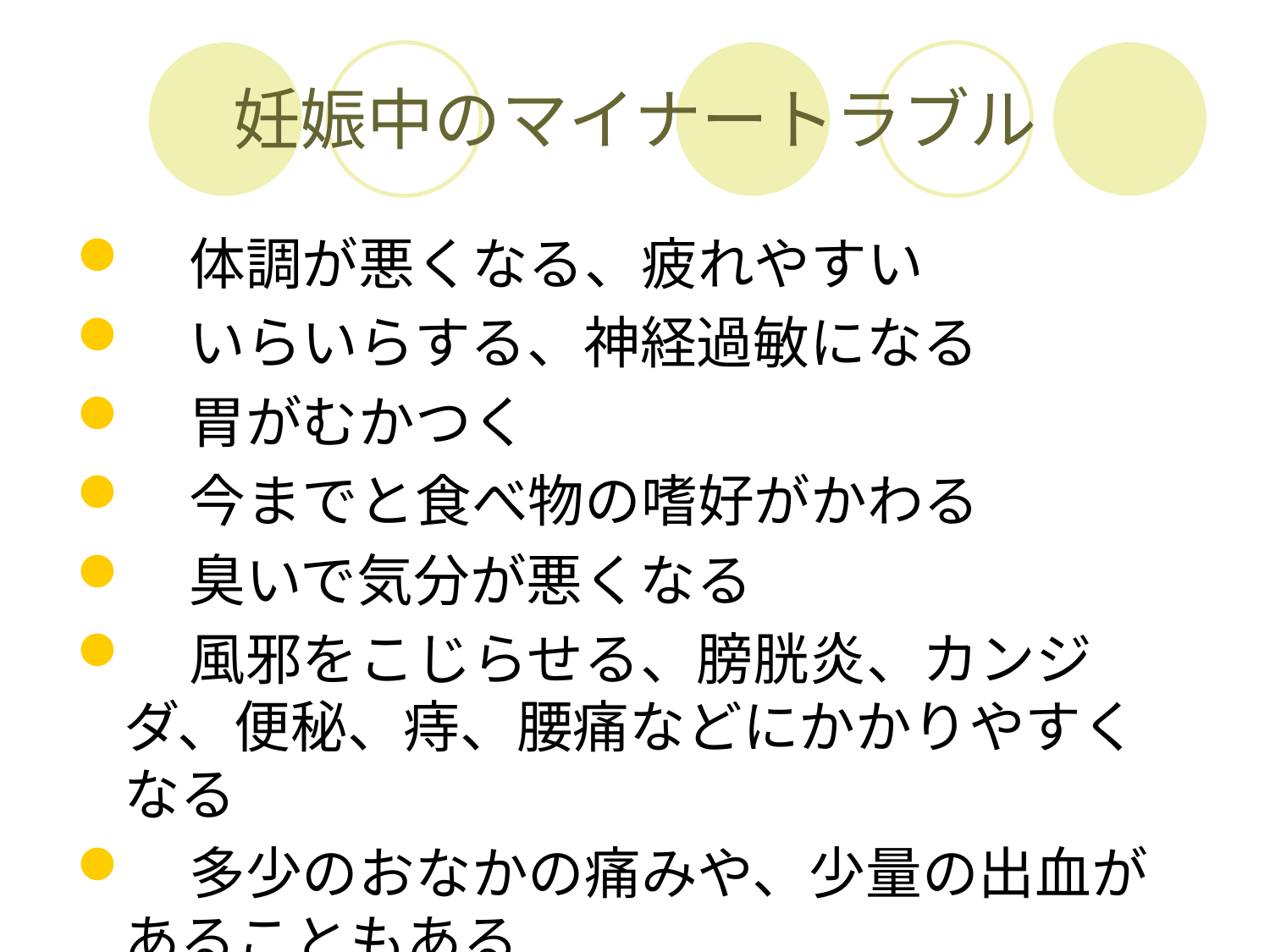

# 妊娠中のマイナートラブル
　体調が悪くなる、疲れやすい
　いらいらする、神経過敏になる
　胃がむかつく
　今までと食べ物の嗜好がかわる
　臭いで気分が悪くなる
　風邪をこじらせる、膀胱炎、カンジダ、便秘、痔、腰痛などにかかりやすくなる
　多少のおなかの痛みや、少量の出血があることもある